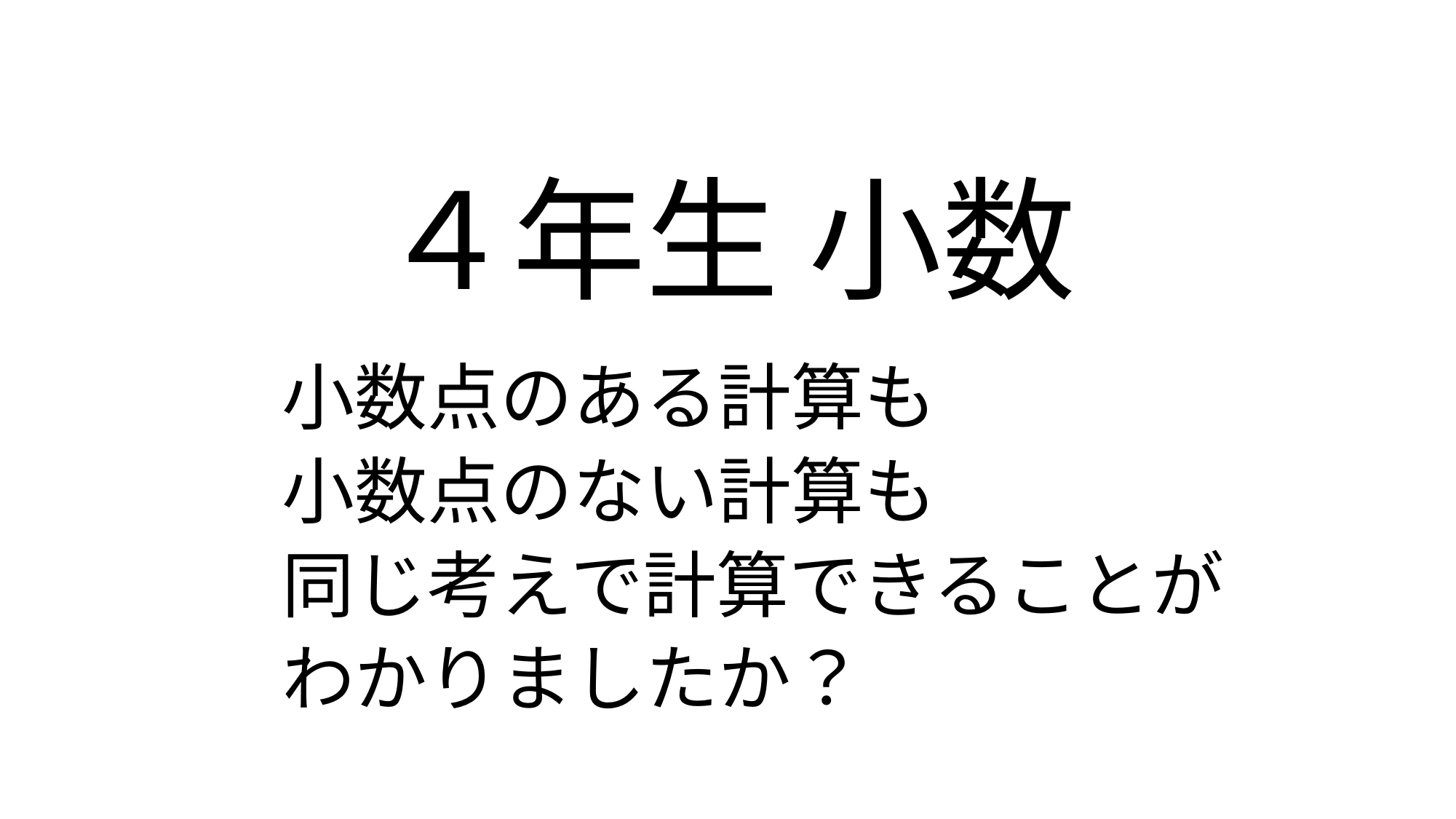

# ４年生 小数
小数点のある計算も
小数点のない計算も
同じ考えで計算できることが
わかりましたか？